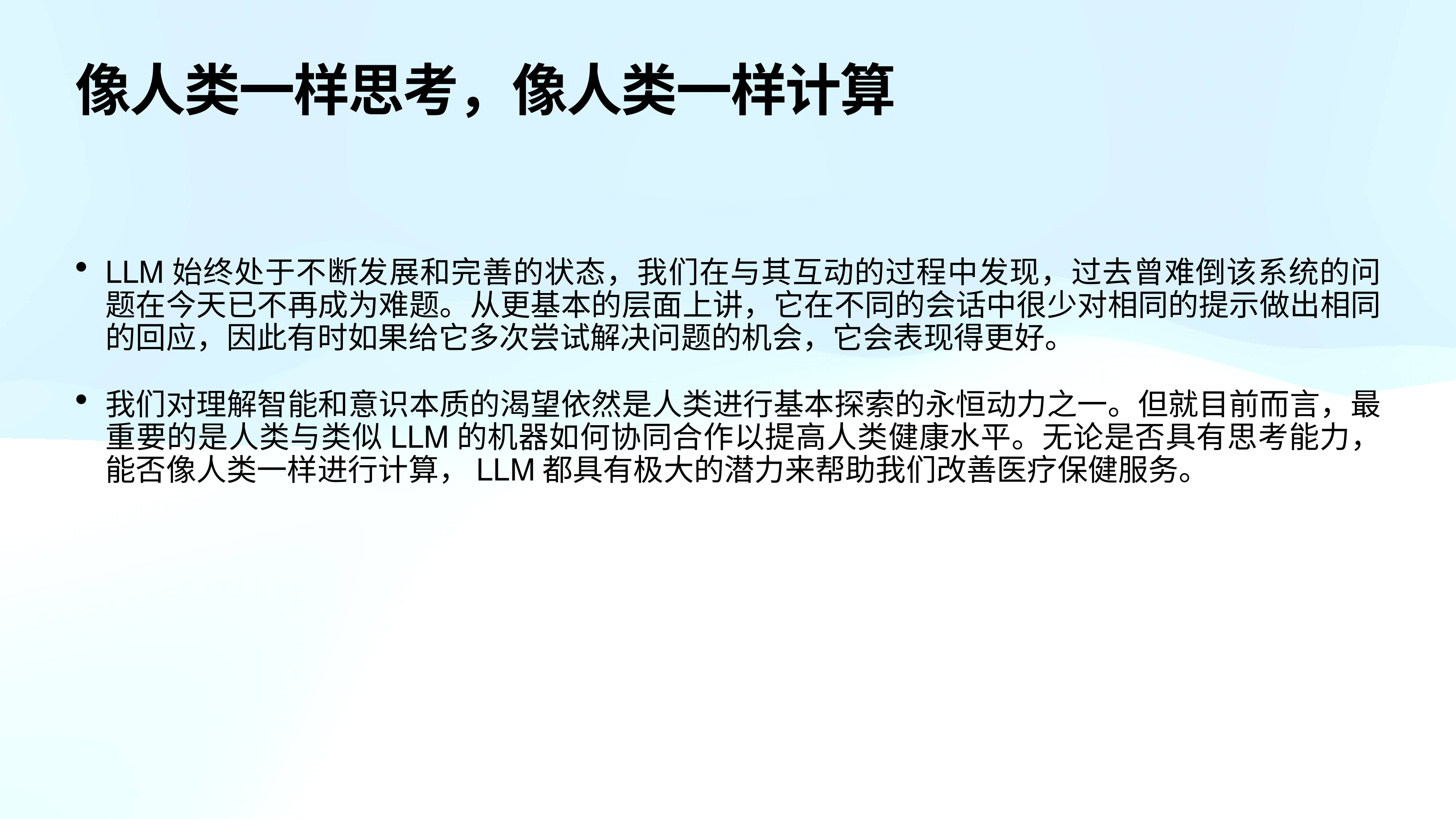

# 像人类一样思考，像人类一样计算

LLM始终处于不断发展和完善的状态，我们在与其互动的过程中发现，过去曾难倒该系统的问题在今天已不再成为难题。从更基本的层面上讲，它在不同的会话中很少对相同的提示做出相同的回应，因此有时如果给它多次尝试解决问题的机会，它会表现得更好。
我们对理解智能和意识本质的渴望依然是人类进行基本探索的永恒动力之一。但就目前而言，最重要的是人类与类似LLM的机器如何协同合作以提高人类健康水平。无论是否具有思考能力，能否像人类一样进行计算，LLM都具有极大的潜力来帮助我们改善医疗保健服务。